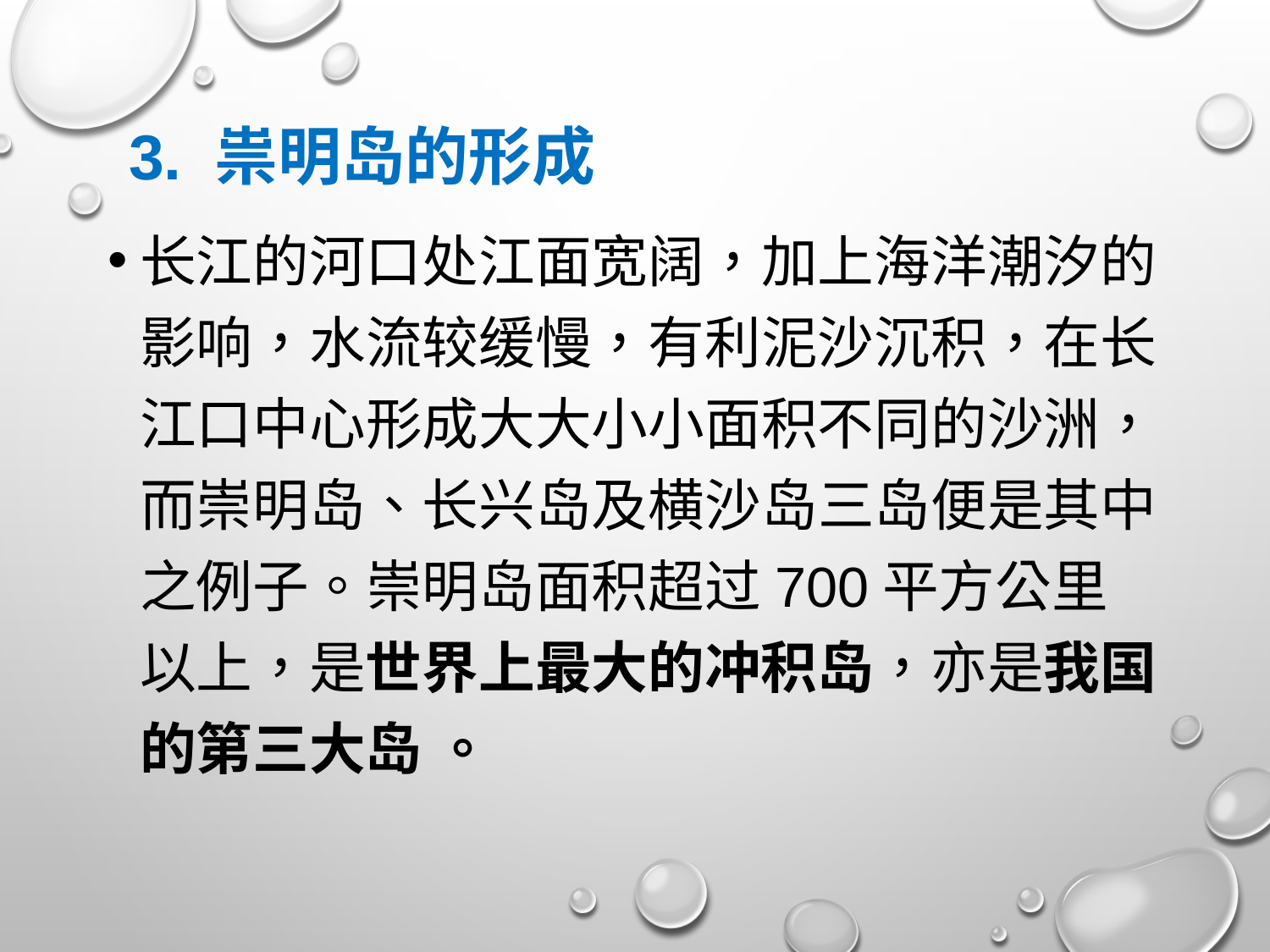

# 3. 祟明岛的形成
长江的河口处江面宽阔，加上海洋潮汐的影响，水流较缓慢，有利泥沙沉积，在长江口中心形成大大小小面积不同的沙洲，而崇明岛、长兴岛及横沙岛三岛便是其中之例子。崇明岛面积超过700平方公里以上，是世界上最大的冲积岛，亦是我国的第三大岛 。